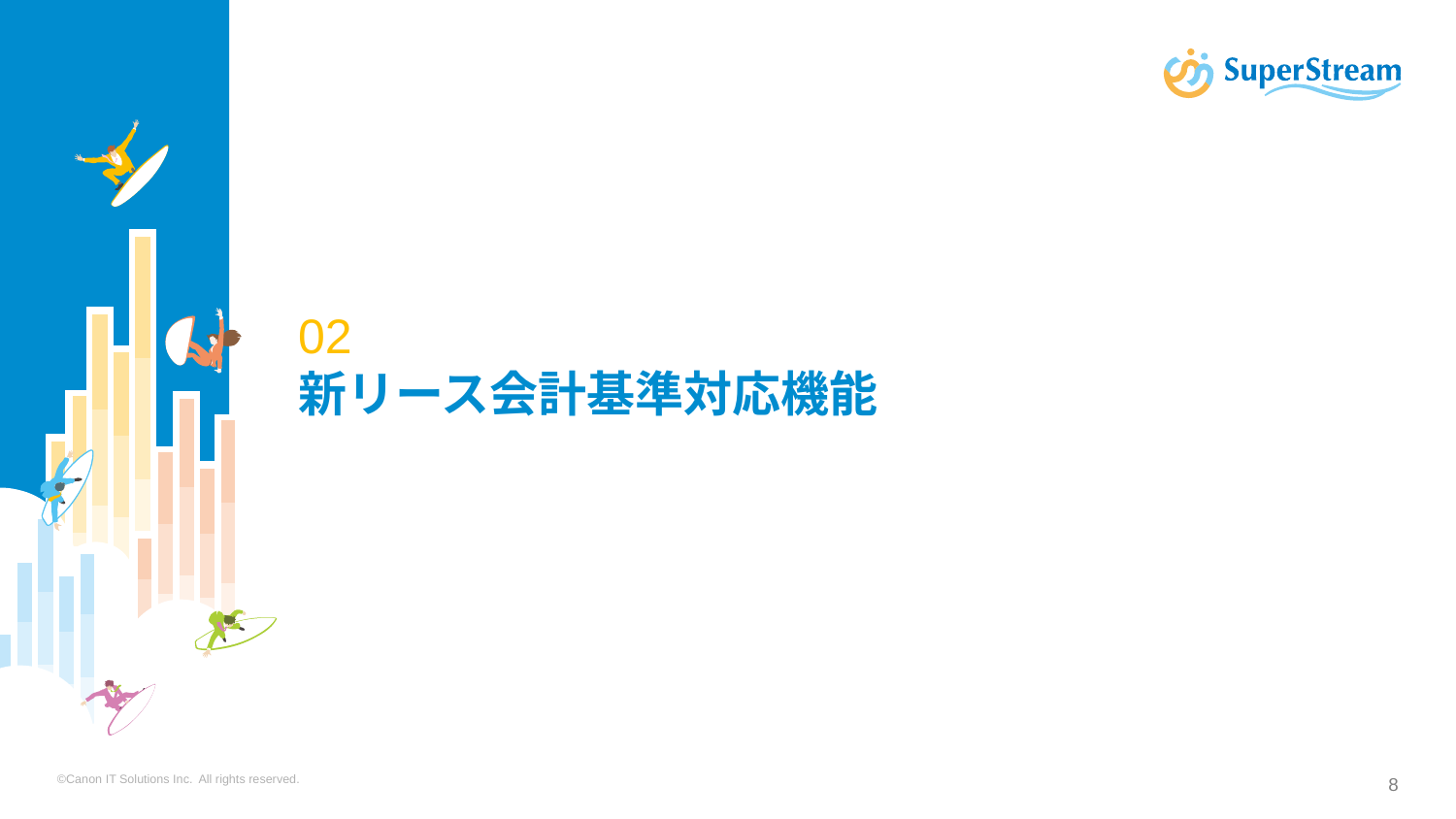

# 02 新リース会計基準対応機能
©Canon IT Solutions Inc.  All rights reserved.
8